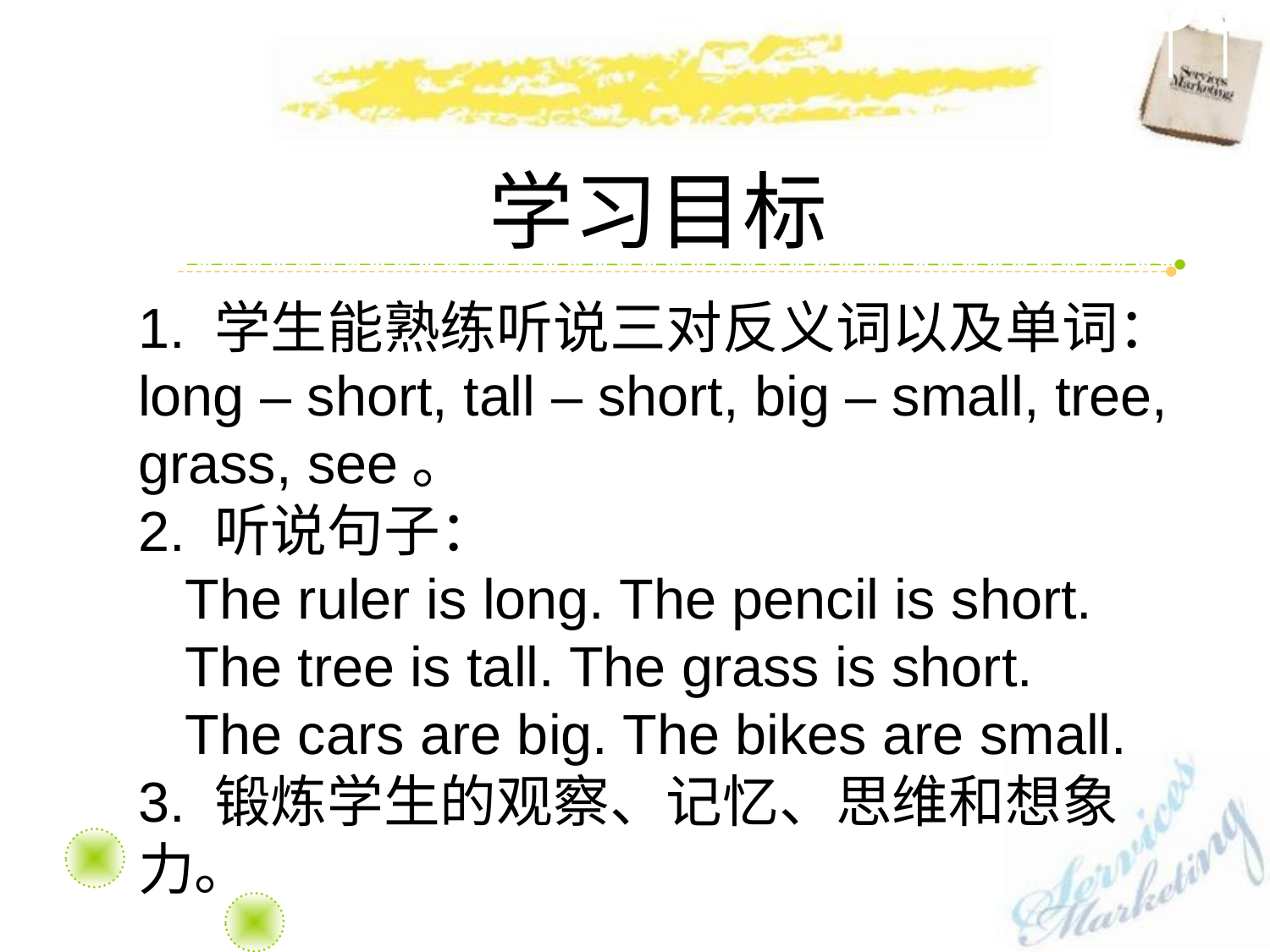

学习目标

1. 学生能熟练听说三对反义词以及单词：
long – short, tall – short, big – small, tree, grass, see。
2. 听说句子：
   The ruler is long. The pencil is short.
   The tree is tall. The grass is short.
   The cars are big. The bikes are small.
3. 锻炼学生的观察、记忆、思维和想象力。